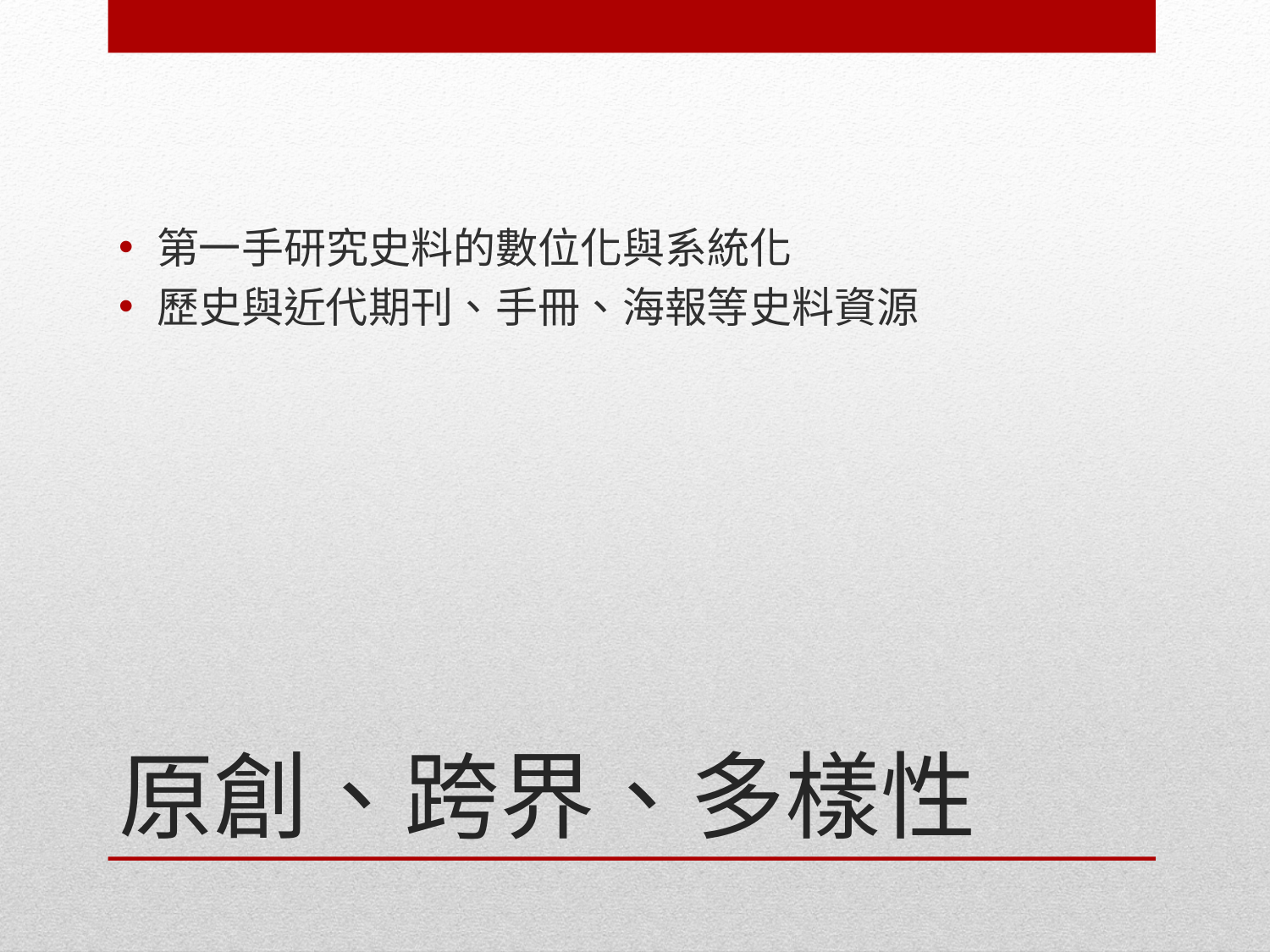

第一手研究史料的數位化與系統化
歷史與近代期刊、手冊、海報等史料資源

# 原創、跨界、多樣性